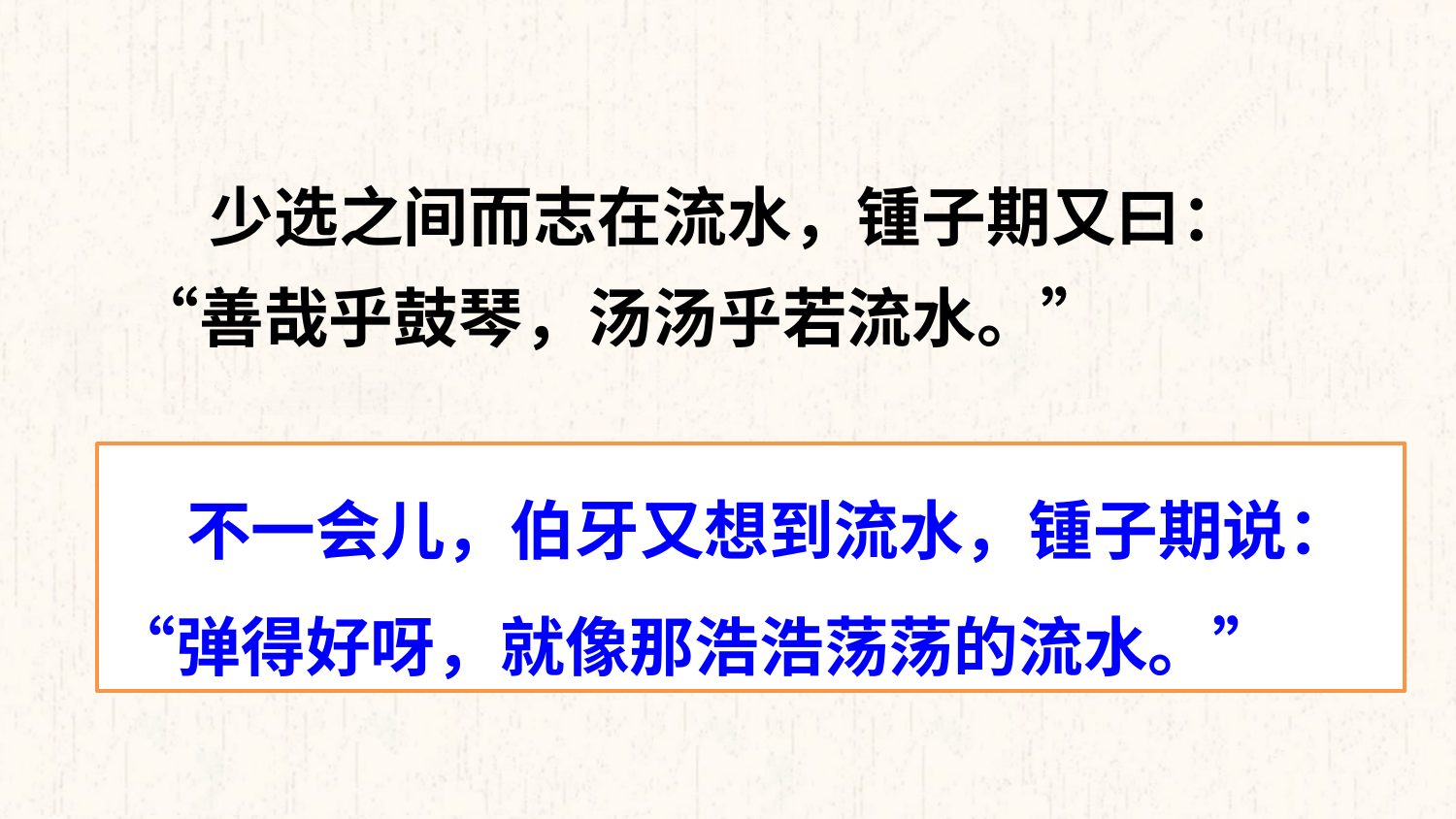

少选之间而志在流水，锺子期又曰：“善哉乎鼓琴，汤汤乎若流水。”
    不一会儿，伯牙又想到流水，锺子期说：“弹得好呀，就像那浩浩荡荡的流水。”